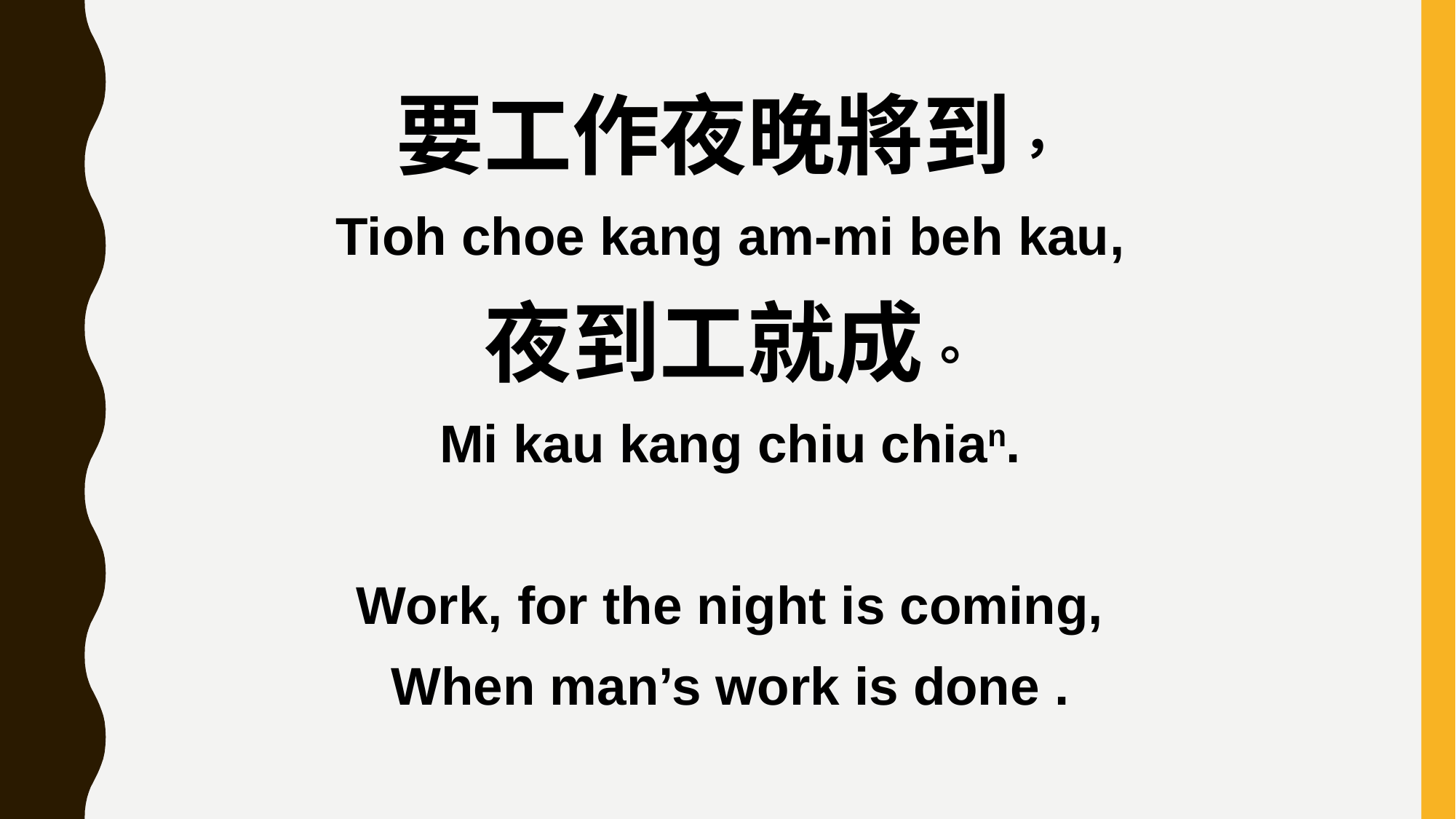

要工作夜晚將到，
Tioh choe kang am-mi beh kau,
夜到工就成。
Mi kau kang chiu chian.

Work, for the night is coming,
When man’s work is done .